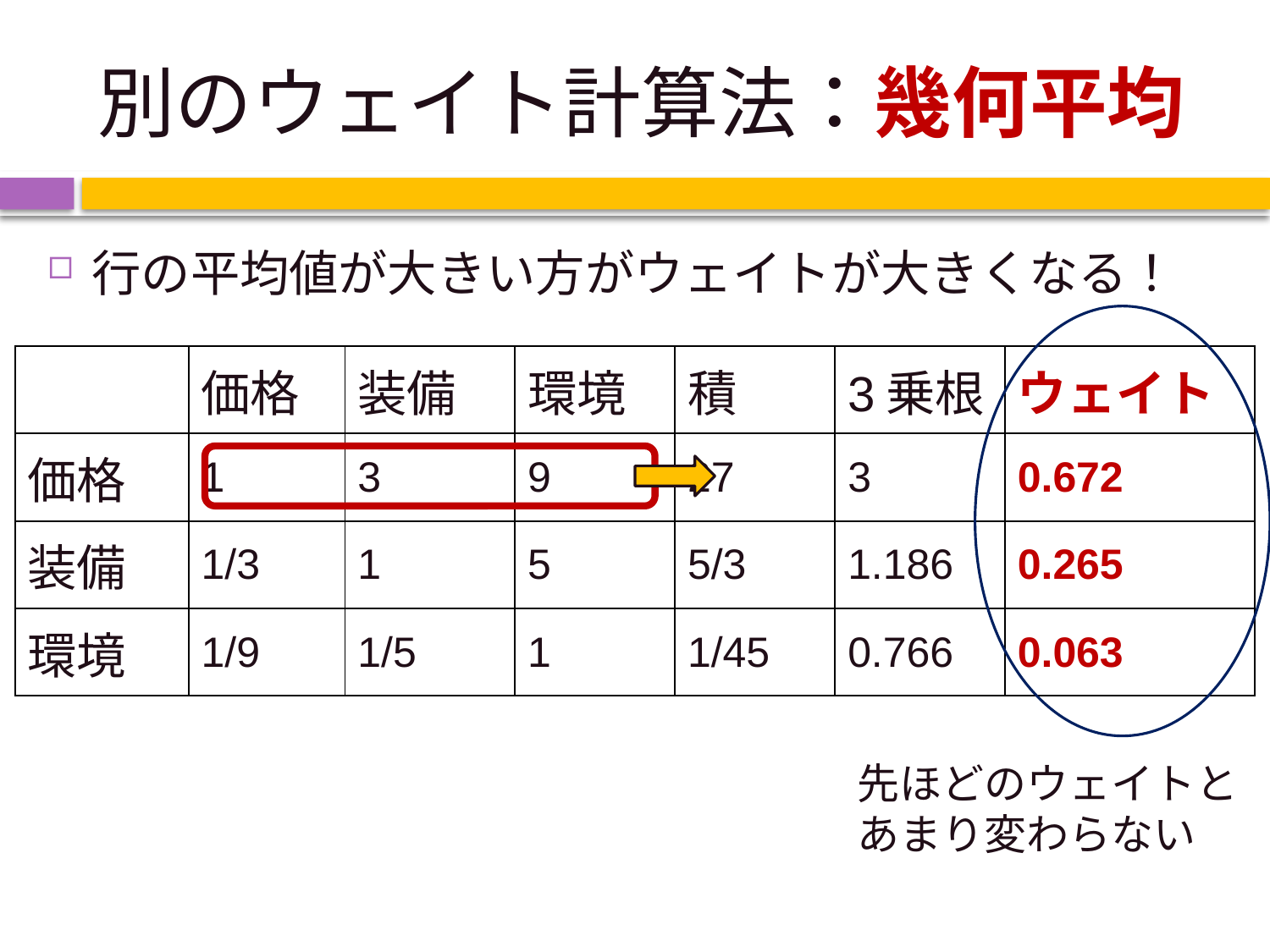

# 別のウェイト計算法：幾何平均
行の平均値が大きい方がウェイトが大きくなる！

|  | 価格 | 装備 | 環境 | 積 | 3乗根 | ウェイト |
| --- | --- | --- | --- | --- | --- | --- |
| 価格 | 1 | 3 | 9 | 27 | 3 | 0.672 |
| 装備 | 1/3 | 1 | 5 | 5/3 | 1.186 | 0.265 |
| 環境 | 1/9 | 1/5 | 1 | 1/45 | 0.766 | 0.063 |

先ほどのウェイトとあまり変わらない